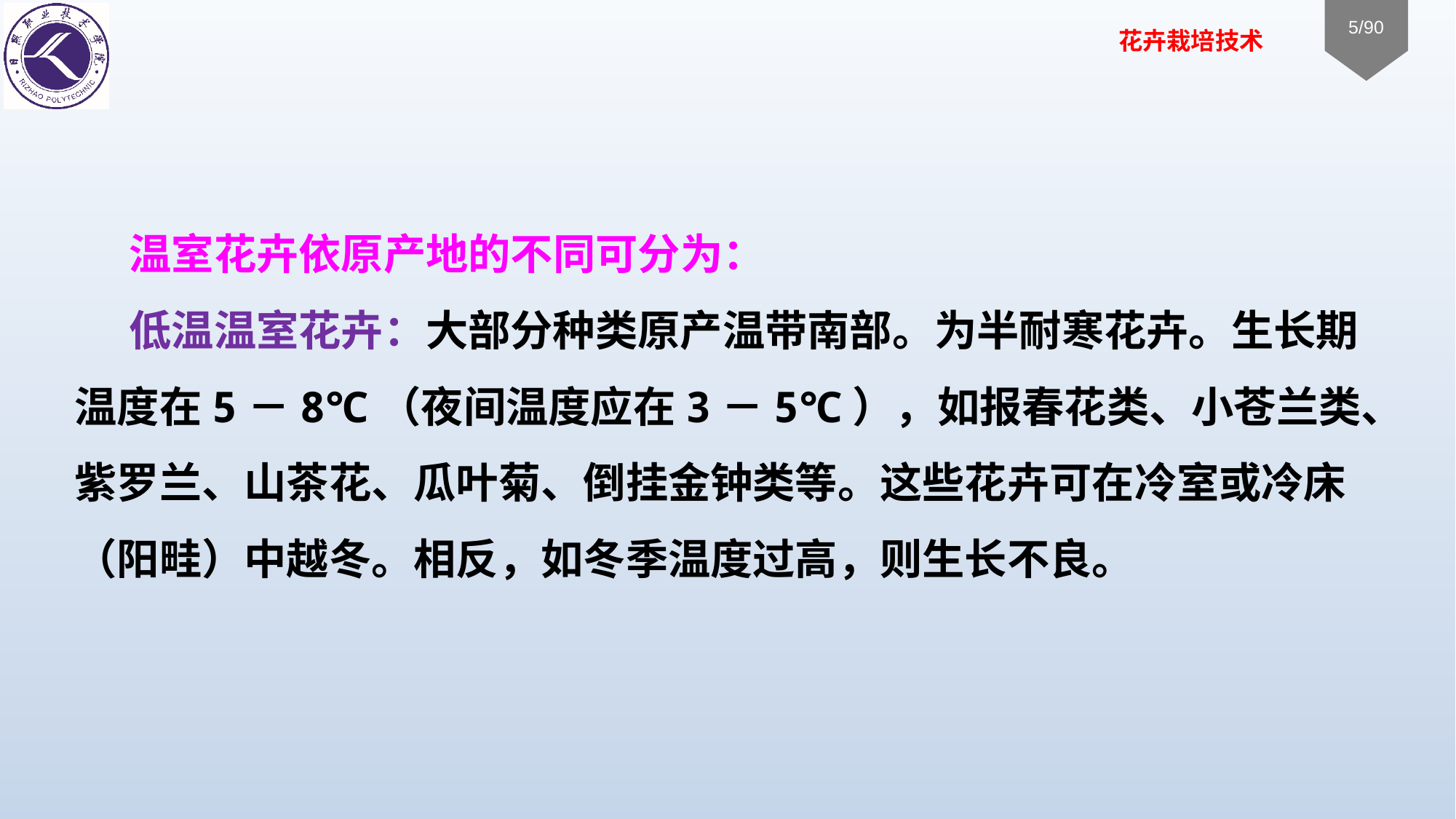

#
温室花卉依原产地的不同可分为：
低温温室花卉：大部分种类原产温带南部。为半耐寒花卉。生长期温度在5－8℃（夜间温度应在3－5℃），如报春花类、小苍兰类、紫罗兰、山茶花、瓜叶菊、倒挂金钟类等。这些花卉可在冷室或冷床（阳畦）中越冬。相反，如冬季温度过高，则生长不良。